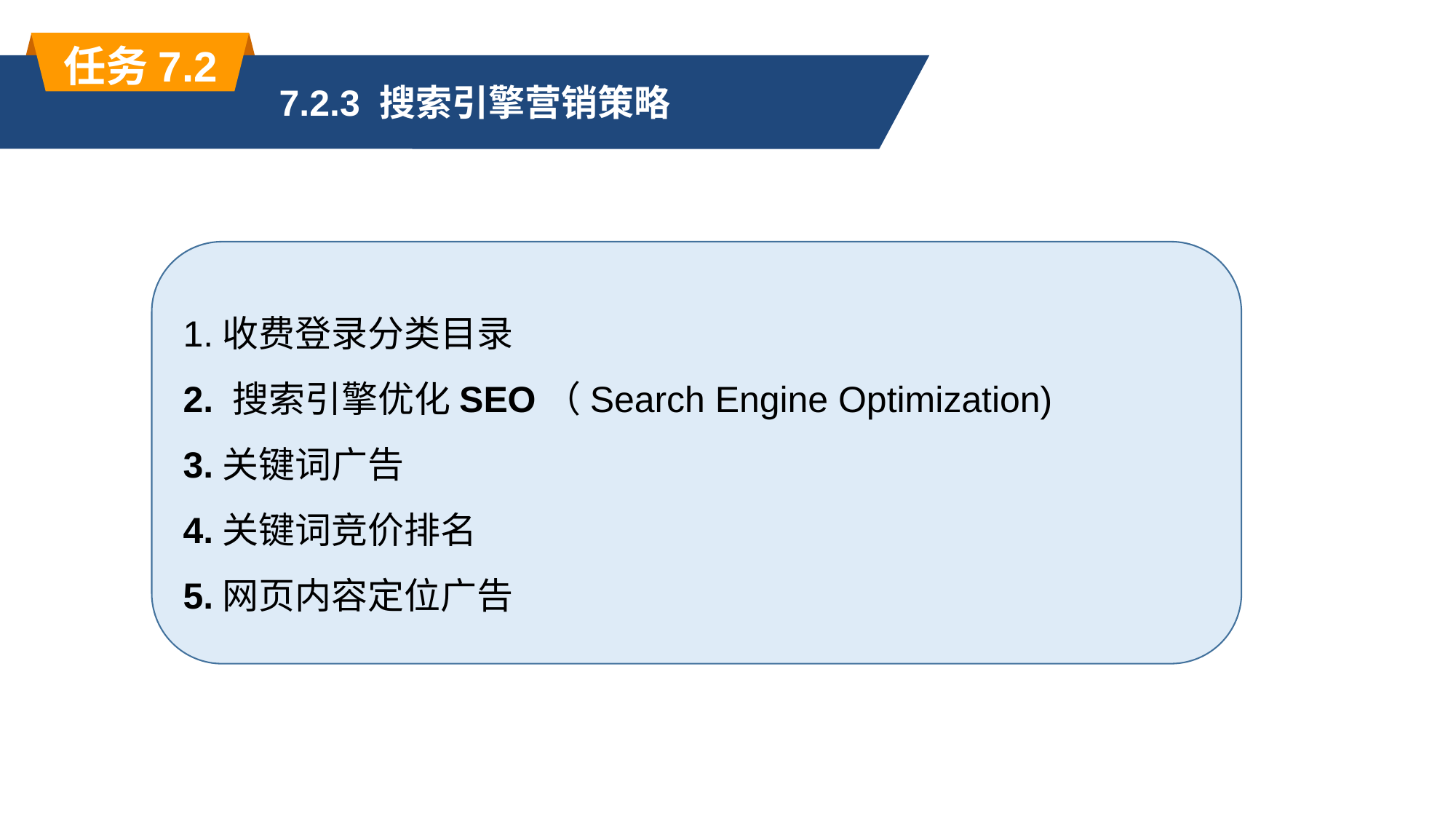

任务7.2

7.2.3 搜索引擎营销策略
1.收费登录分类目录
2. 搜索引擎优化SEO（Search Engine Optimization)
3.关键词广告
4.关键词竞价排名
5.网页内容定位广告